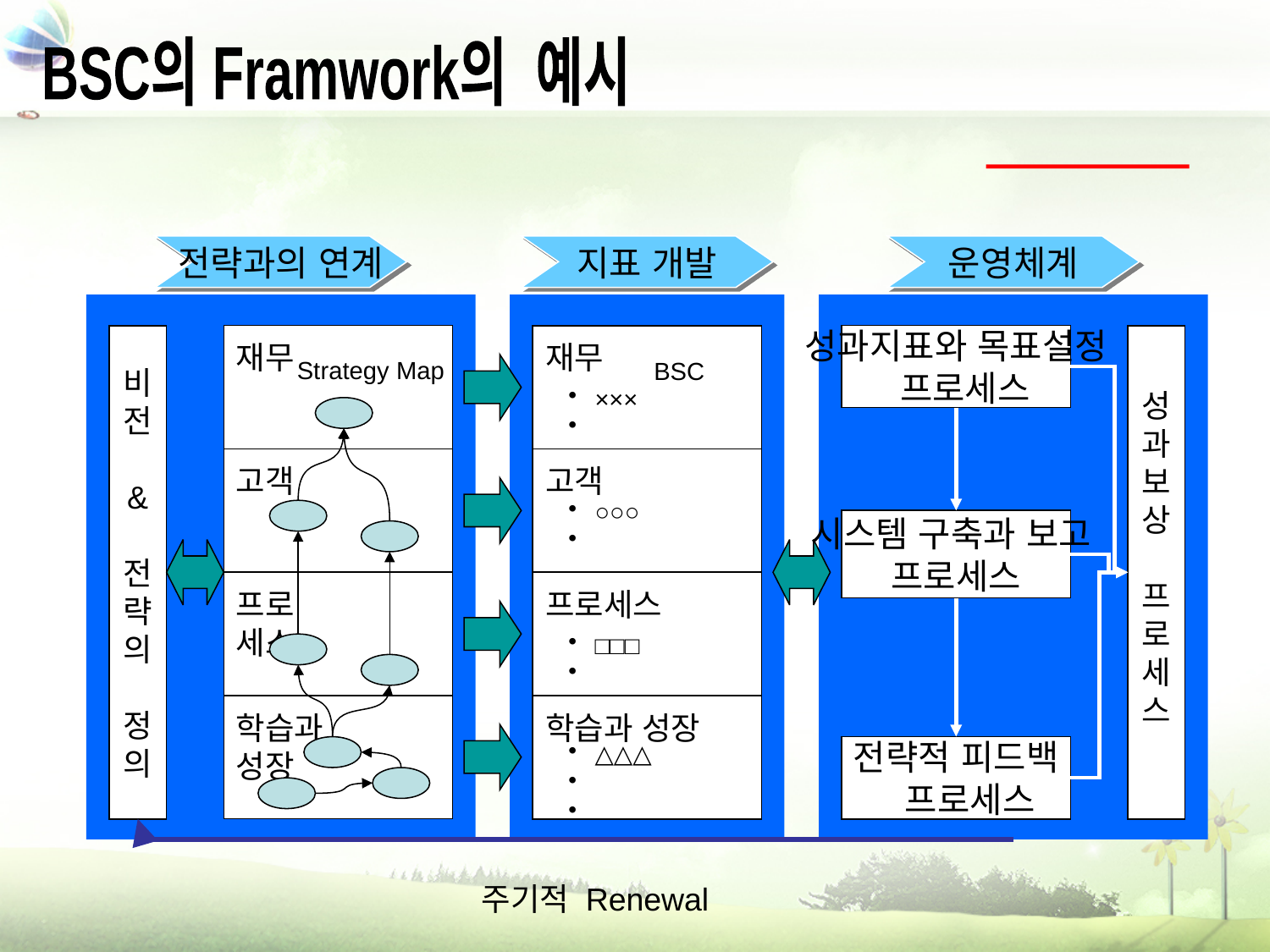

BSC의 Framwork의  예시

전략과의 연계
지표 개발
운영체계

재무
성과지표와 목표설정
 프로세스
비
전

&

전
략
의

정
의
재무
Strategy Map

고객

프로
세스

학습과
성장

성
과
보
상

프
로
세
스

BSC

×××

고객

○○○

시스템 구축과 보고
프로세스

프로세스

□□□

학습과 성장

전략적 피드백
  프로세스
△△△

주기적 Renewal